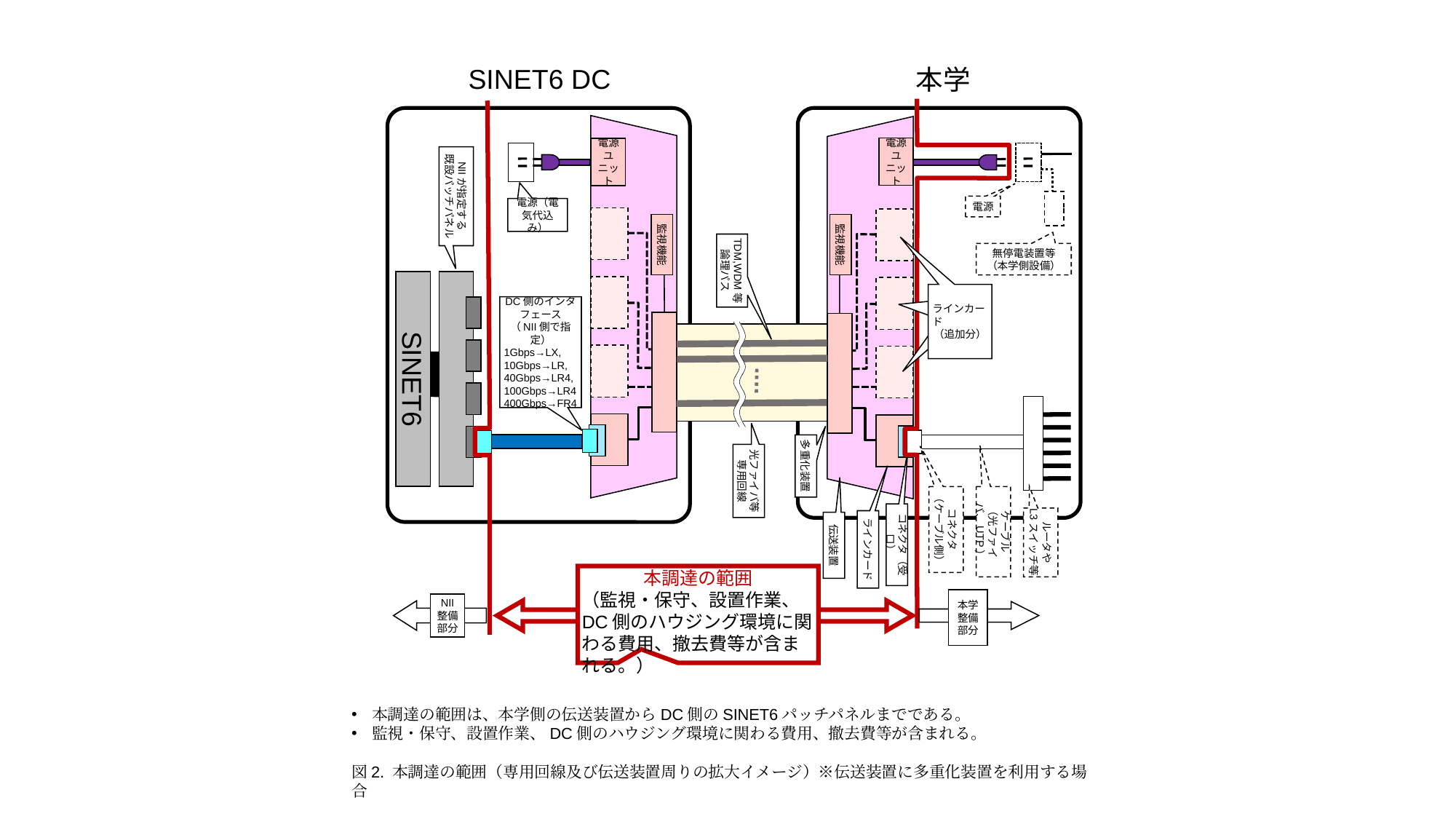

SINET6 DC
本学

電源ユニット
電源ユニット

NIIが指定する
既設パッチパネル

電源
電源（電気代込み）

監視機能

TDM,WDM等
論理パス
無停電装置等
（本学側設備）

監視機能

SINET6

ラインカード
（追加分）

DC側のインタ
フェース
（NII側で指定）
1Gbps→LX,
10Gbps→LR,
40Gbps→LR4,
100Gbps→LR4
400Gbps→FR4

多重化装置

光ファイバ等
専用回線

コネクタ
（ケーブル側）
ケーブル
（光ファイバ、UTP）
コネクタ（受口）
ルータや
L3スイッチ等
ラインカード
伝送装置

本調達の範囲
（監視・保守、設置作業、DC側のハウジング環境に関わる費用、撤去費等が含まれる。）

本学整備部分
NII
整備部分
本調達の範囲は、本学側の伝送装置からDC側のSINET6パッチパネルまでである。
監視・保守、設置作業、DC側のハウジング環境に関わる費用、撤去費等が含まれる。

図2. 本調達の範囲（専用回線及び伝送装置周りの拡大イメージ）※伝送装置に多重化装置を利用する場合